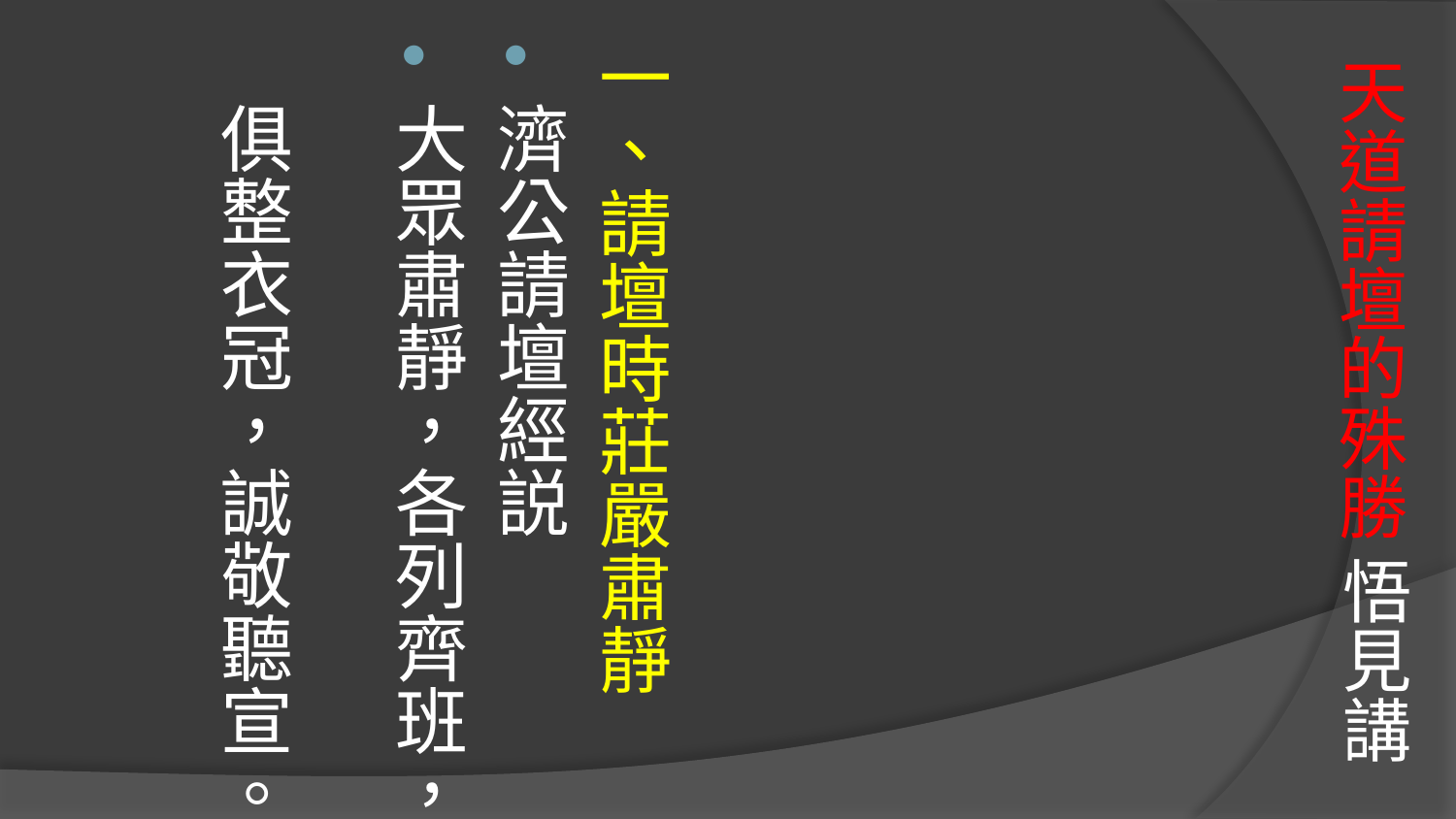

一、請壇時莊嚴肅靜
濟公請壇經説
大眾肅靜，各列齊班，
俱整衣冠，誠敬聽宣。
# 天道請壇的殊勝 悟見講